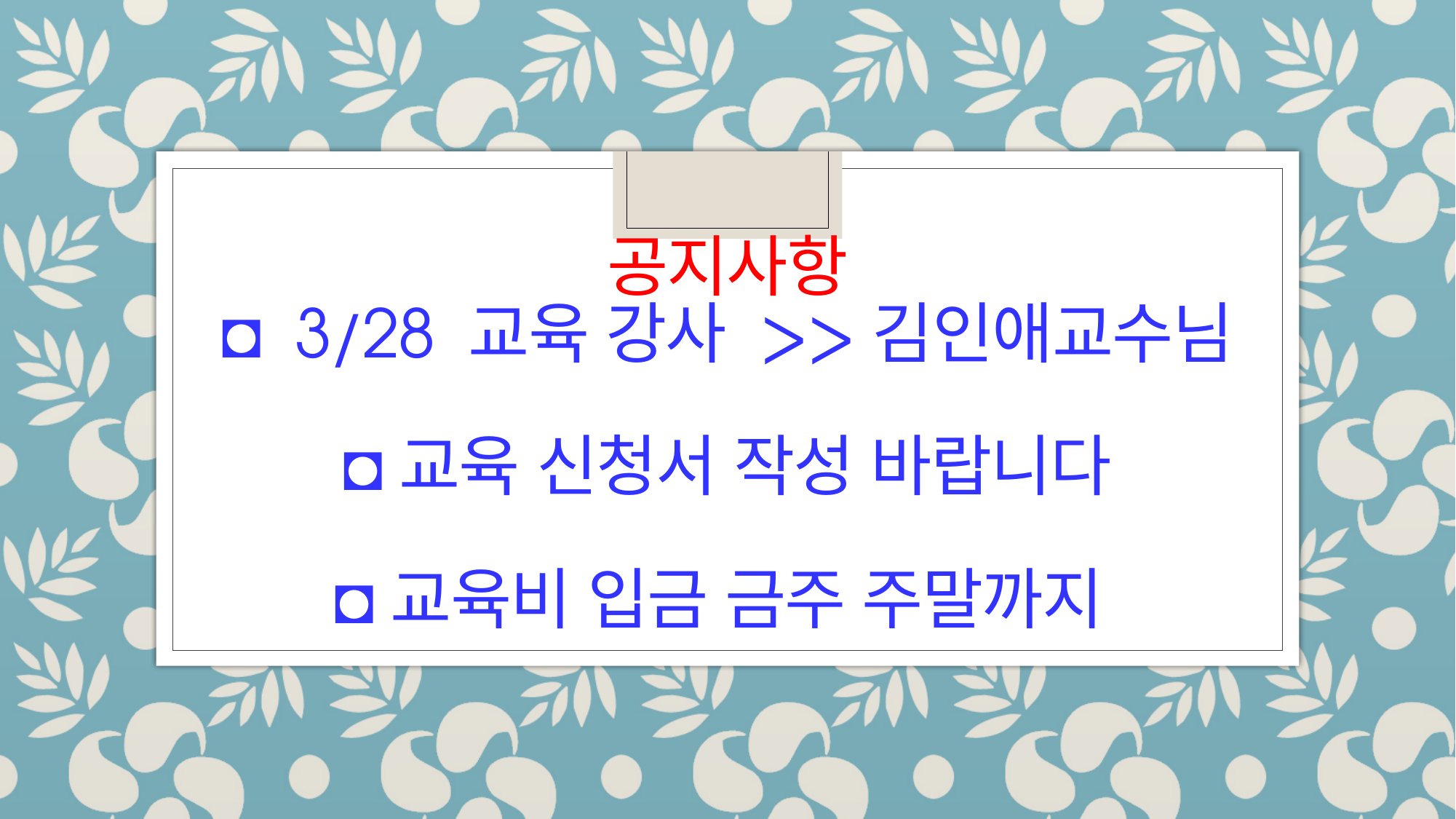

# 공지사항 ◘ 3/28 교육 강사 >>김인애교수님 ◘ 교육 신청서 작성 바랍니다 ◘ 교육비 입금 금주 주말까지